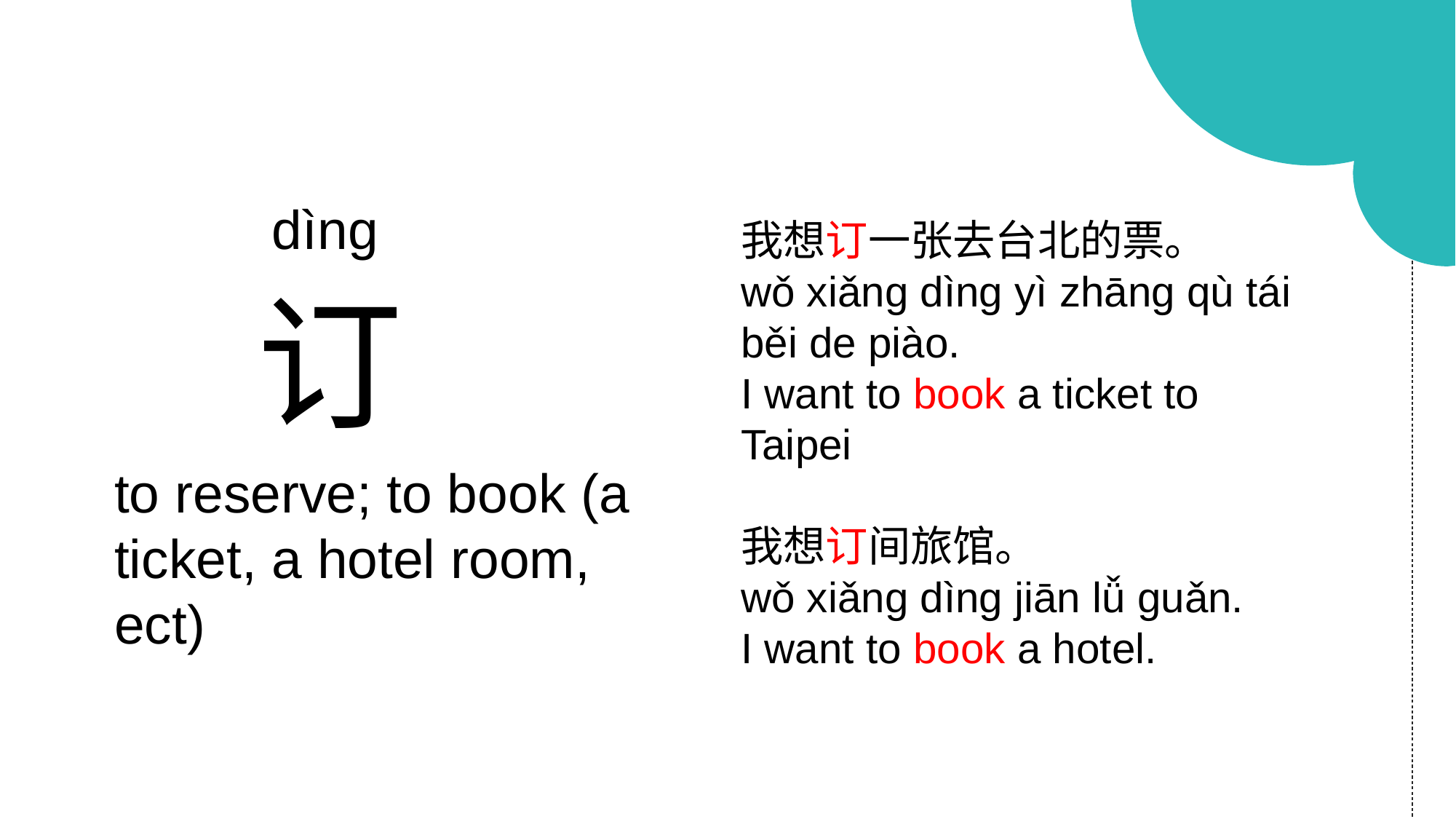

dìng
我想订一张去台北的票。
wǒ xiǎng dìng yì zhāng qù tái běi de piào.
I want to book a ticket to Taipei

我想订间旅馆。
wǒ xiǎng dìng jiān lǚ guǎn.
I want to book a hotel.

订
to reserve; to book (a ticket, a hotel room, ect)